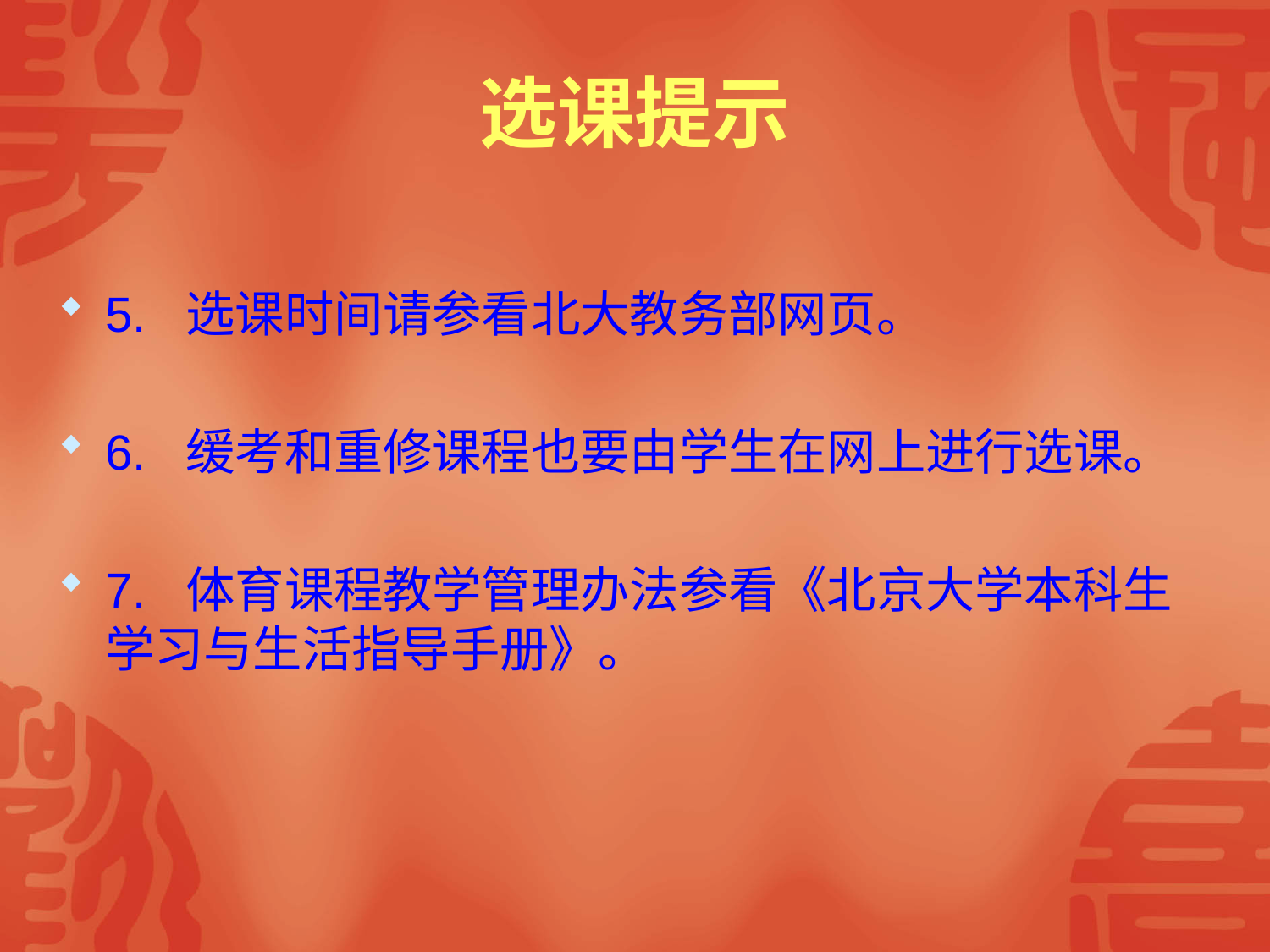

# 选课提示
5.  选课时间请参看北大教务部网页。

6.  缓考和重修课程也要由学生在网上进行选课。

7.  体育课程教学管理办法参看《北京大学本科生学习与生活指导手册》。